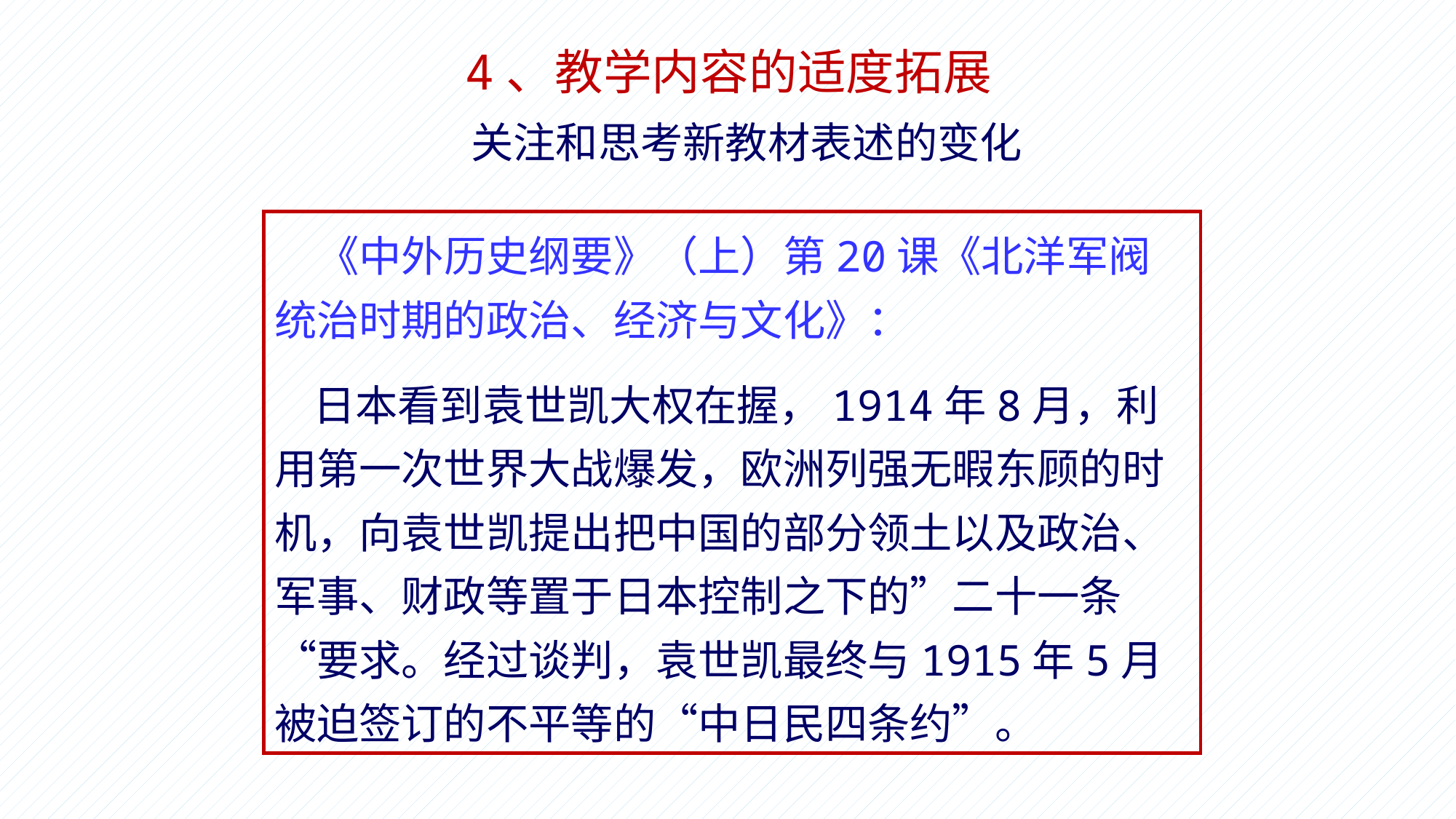

4、教学内容的适度拓展
  关注和思考新教材表述的变化
　《中外历史纲要》（上）第20课《北洋军阀统治时期的政治、经济与文化》：
   日本看到袁世凯大权在握，1914年8月，利用第一次世界大战爆发，欧洲列强无暇东顾的时机，向袁世凯提出把中国的部分领土以及政治、军事、财政等置于日本控制之下的”二十一条“要求。经过谈判，袁世凯最终与1915年5月被迫签订的不平等的“中日民四条约”。